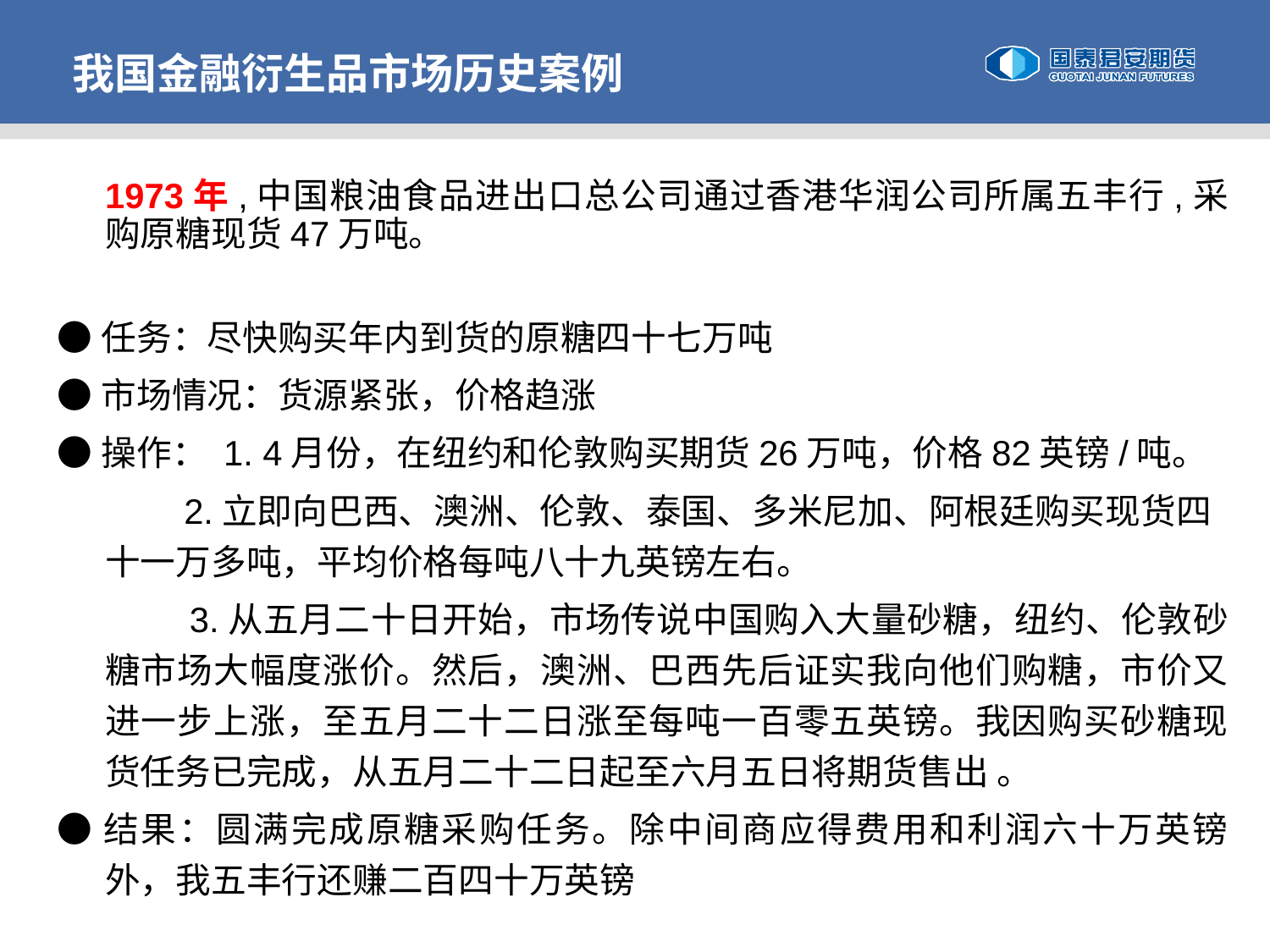

我国金融衍生品市场历史案例
1973年,中国粮油食品进出口总公司通过香港华润公司所属五丰行,采购原糖现货47万吨。

●任务：尽快购买年内到货的原糖四十七万吨
●市场情况：货源紧张，价格趋涨
●操作： 1. 4月份，在纽约和伦敦购买期货26万吨，价格82英镑/吨。
             2.立即向巴西、澳洲、伦敦、泰国、多米尼加、阿根廷购买现货四十一万多吨，平均价格每吨八十九英镑左右。
             3.从五月二十日开始，市场传说中国购入大量砂糖，纽约、伦敦砂糖市场大幅度涨价。然后，澳洲、巴西先后证实我向他们购糖，市价又进一步上涨，至五月二十二日涨至每吨一百零五英镑。我因购买砂糖现货任务已完成，从五月二十二日起至六月五日将期货售出 。
●结果：圆满完成原糖采购任务。除中间商应得费用和利润六十万英镑外，我五丰行还赚二百四十万英镑